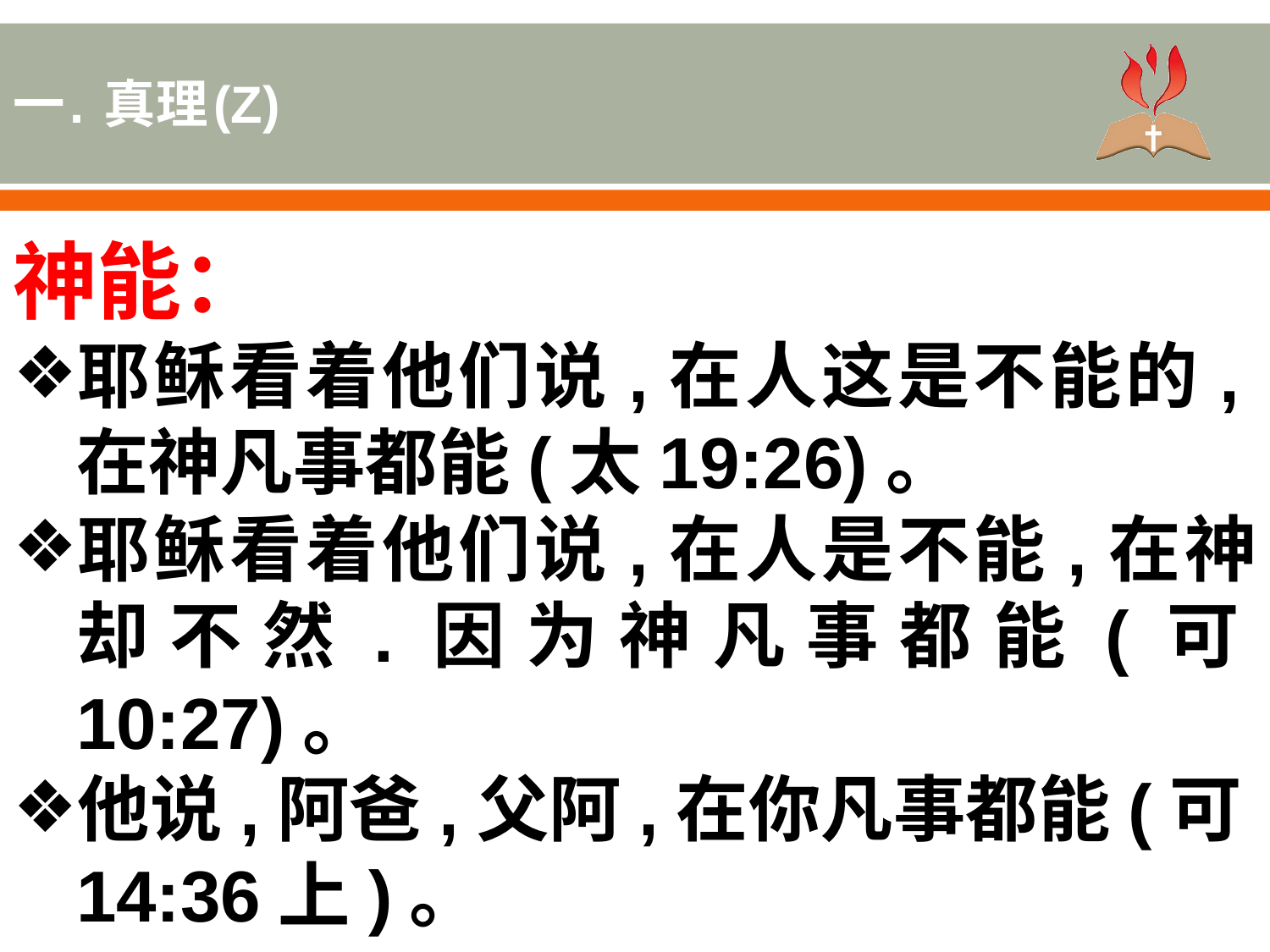

一. 真理(Z)
神能：
耶稣看着他们说,在人这是不能的,在神凡事都能(太19:26)。
耶稣看着他们说,在人是不能,在神却不然.因为神凡事都能(可10:27)。
他说,阿爸,父阿,在你凡事都能(可14:36上)。